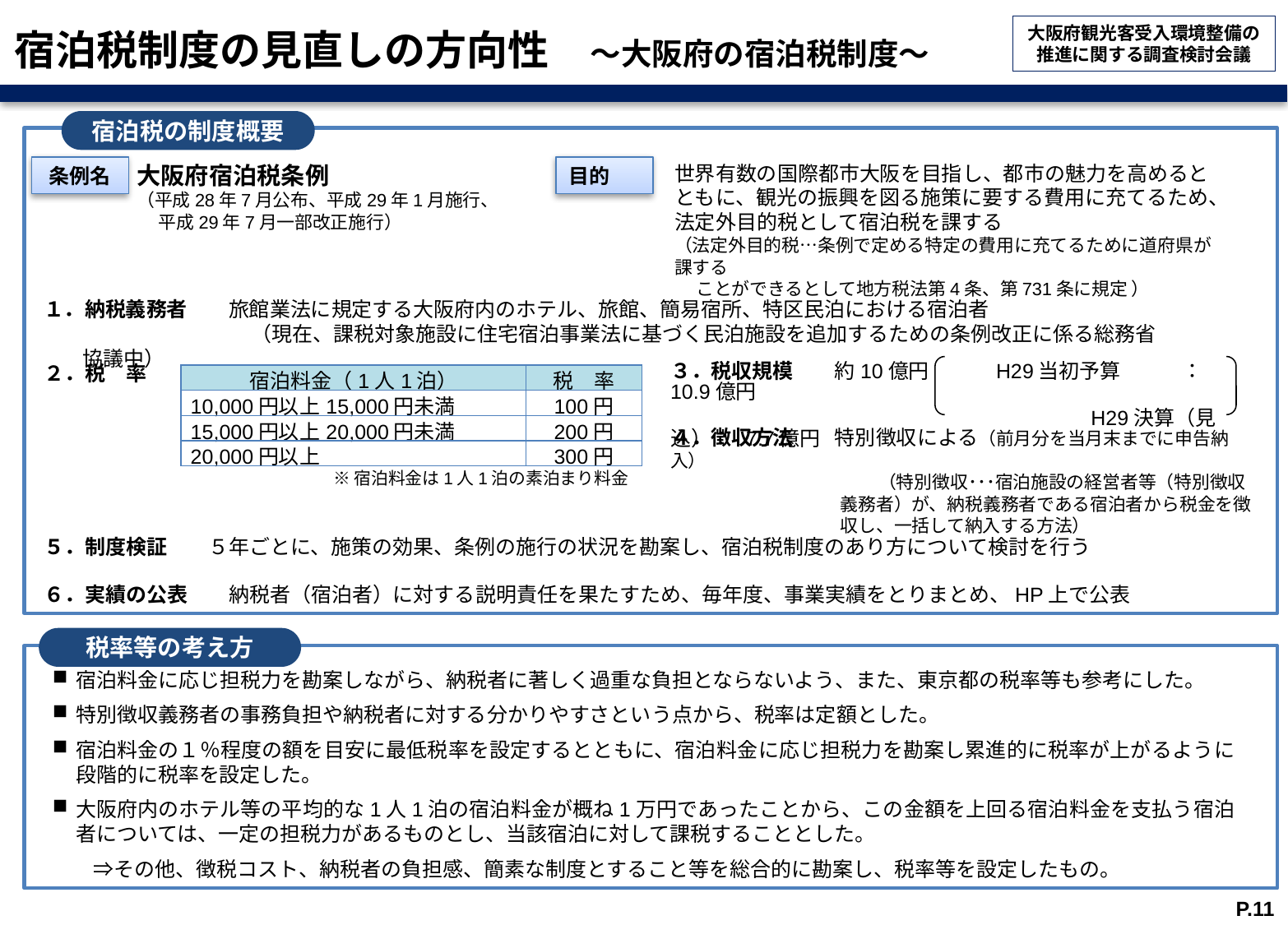

# 宿泊税制度の見直しの方向性　～大阪府の宿泊税制度～
宿泊税の制度概要

大阪府宿泊税条例
（平成28年7月公布、平成29年1月施行、
　 平成29年7月一部改正施行）
世界有数の国際都市大阪を目指し、都市の魅力を高めるとともに、観光の振興を図る施策に要する費用に充てるため、法定外目的税として宿泊税を課する
（法定外目的税…条例で定める特定の費用に充てるために道府県が課する
　 ことができるとして地方税法第4条、第731条に規定 ）
条例名
目的
１．納税義務者　　旅館業法に規定する大阪府内のホテル、旅館、簡易宿所、特区民泊における宿泊者
　　　　　　　　　     （現在、課税対象施設に住宅宿泊事業法に基づく民泊施設を追加するための条例改正に係る総務省協議中）
２．税　率
３．税収規模　　約10億円　　　H29当初予算　　　：10.9億円
　　　　　　　　　　　　　　　　　　　 　H29決算（見込）：  7.7億円

| 宿泊料金（1人1泊） | 税　率 |
| --- | --- |
| 10,000円以上15,000円未満 | 100円 |
| 15,000円以上20,000円未満 | 200円 |
| 20,000円以上 | 300円 |
４．徴収方法　　特別徴収による（前月分を当月末までに申告納入）
　　　　　　　　　　　   （特別徴収･･･宿泊施設の経営者等（特別徴収義務者）が、納税義務者である宿泊者から税金を徴収し、一括して納入する方法）
※宿泊料金は1人1泊の素泊まり料金
５．制度検証　　５年ごとに、施策の効果、条例の施行の状況を勘案し、宿泊税制度のあり方について検討を行う
６．実績の公表　　納税者（宿泊者）に対する説明責任を果たすため、毎年度、事業実績をとりまとめ、HP上で公表
税率等の考え方

宿泊料金に応じ担税力を勘案しながら、納税者に著しく過重な負担とならないよう、また、東京都の税率等も参考にした。
特別徴収義務者の事務負担や納税者に対する分かりやすさという点から、税率は定額とした。
宿泊料金の１％程度の額を目安に最低税率を設定するとともに、宿泊料金に応じ担税力を勘案し累進的に税率が上がるように段階的に税率を設定した。
大阪府内のホテル等の平均的な1人1泊の宿泊料金が概ね1万円であったことから、この金額を上回る宿泊料金を支払う宿泊者については、一定の担税力があるものとし、当該宿泊に対して課税することとした。
　　⇒その他、徴税コスト、納税者の負担感、簡素な制度とすること等を総合的に勘案し、税率等を設定したもの。
P.11